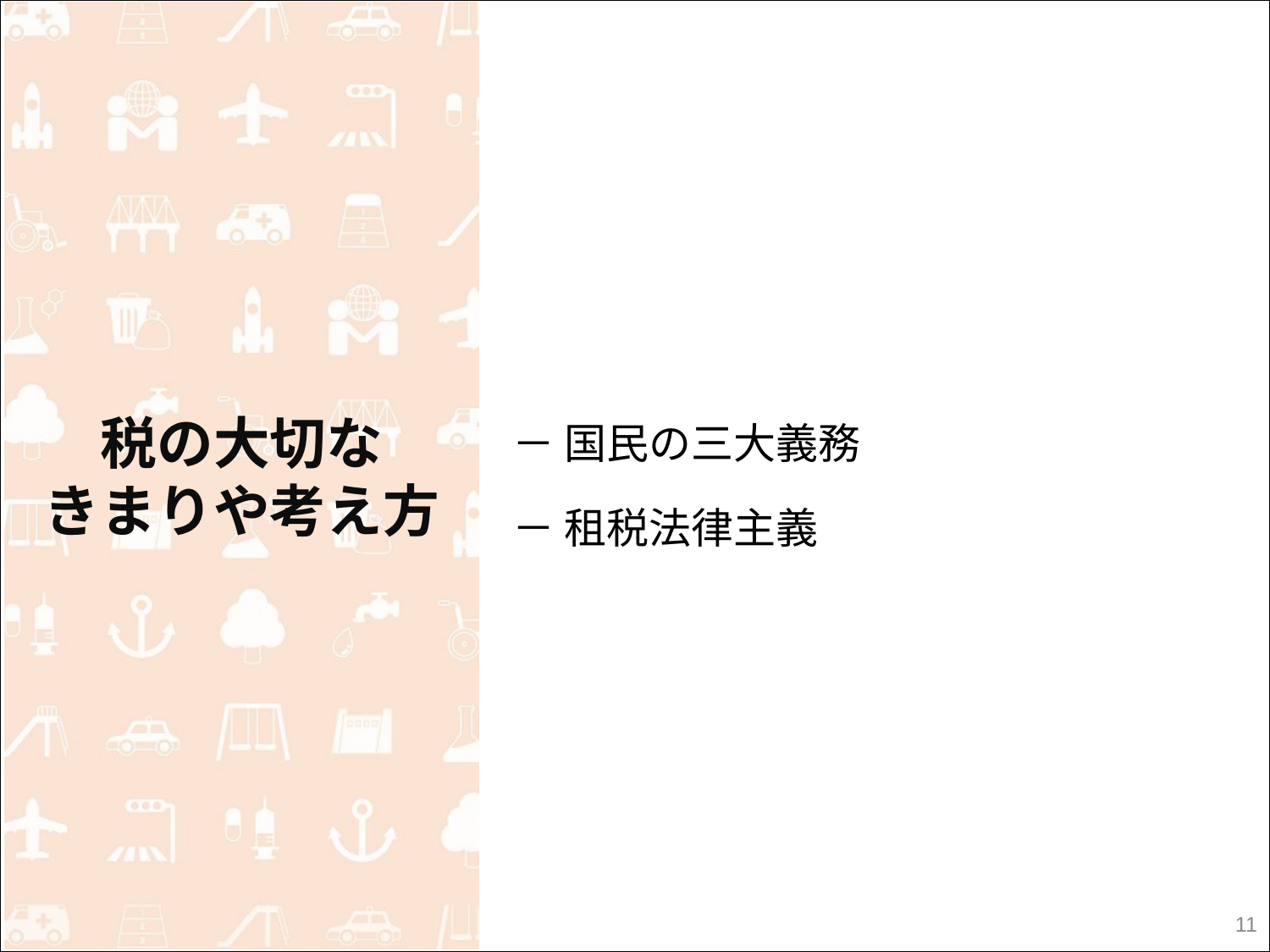

税の大切な
きまりや考え方

－ 国民の三大義務
－ 租税法律主義
11